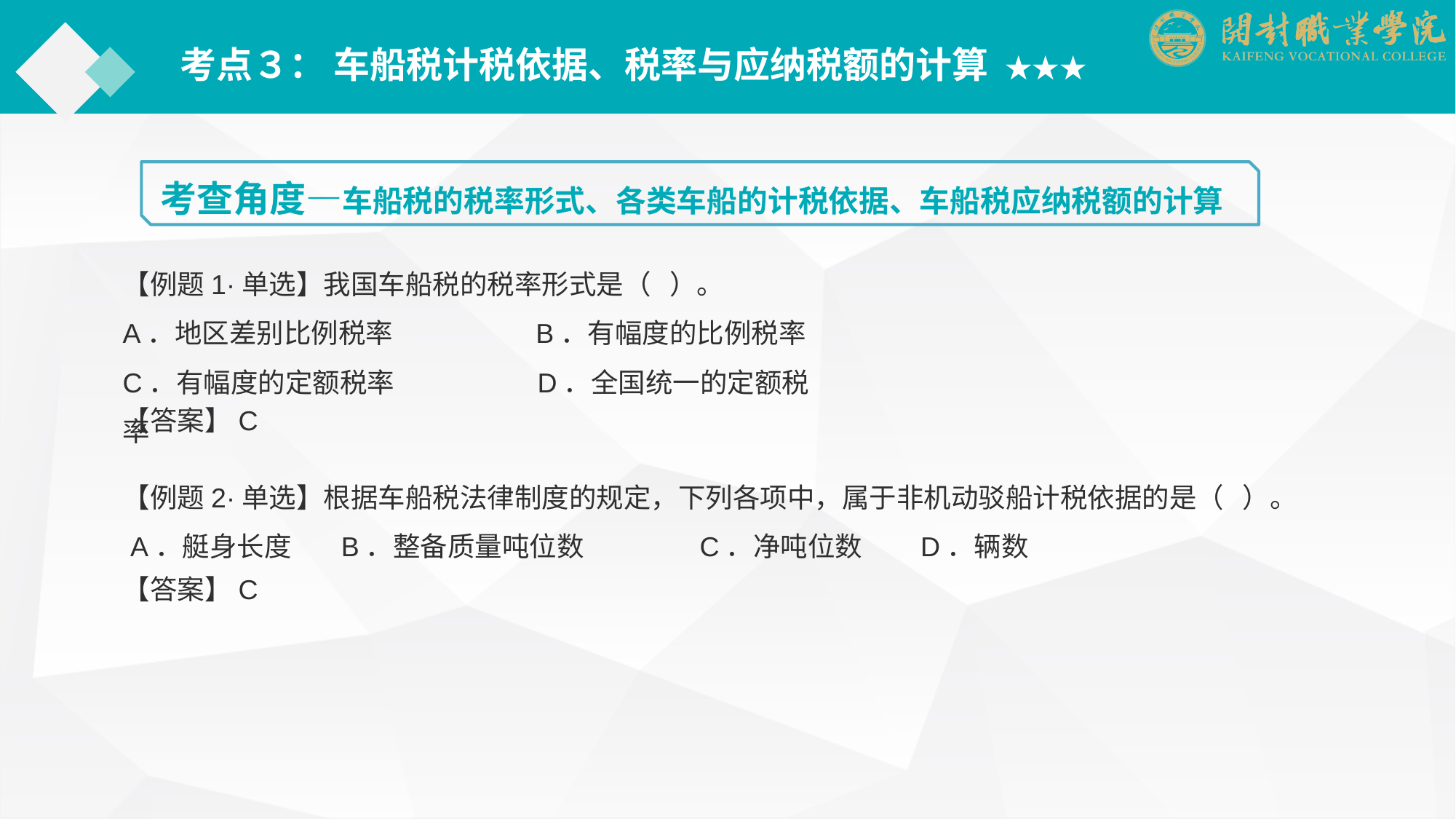

考点３： 车船税计税依据、税率与应纳税额的计算  ★★★

考查角度—车船税的税率形式、各类车船的计税依据、车船税应纳税额的计算
【例题1·单选】我国车船税的税率形式是（   ）。
A．地区差别比例税率　　　　　B．有幅度的比例税率
C．有幅度的定额税率　　　　　D．全国统一的定额税率
【答案】C
【例题2·单选】根据车船税法律制度的规定，下列各项中，属于非机动驳船计税依据的是（   ）。
 A．艇身长度	B．整备质量吨位数　　　　C．净吨位数	　D．辆数
【答案】C